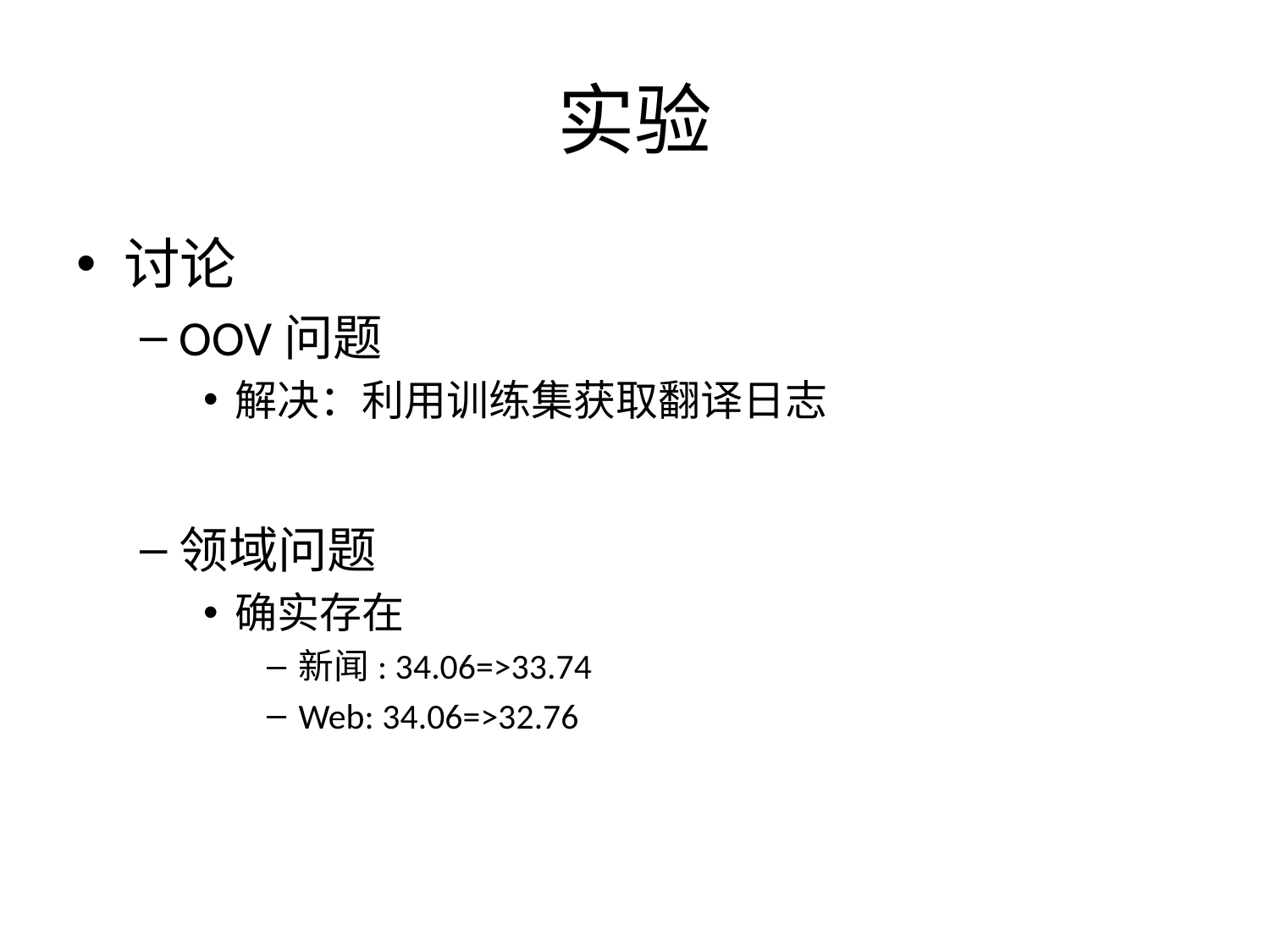

# 实验
讨论
OOV问题
解决：利用训练集获取翻译日志

领域问题
确实存在
新闻: 34.06=>33.74
Web: 34.06=>32.76